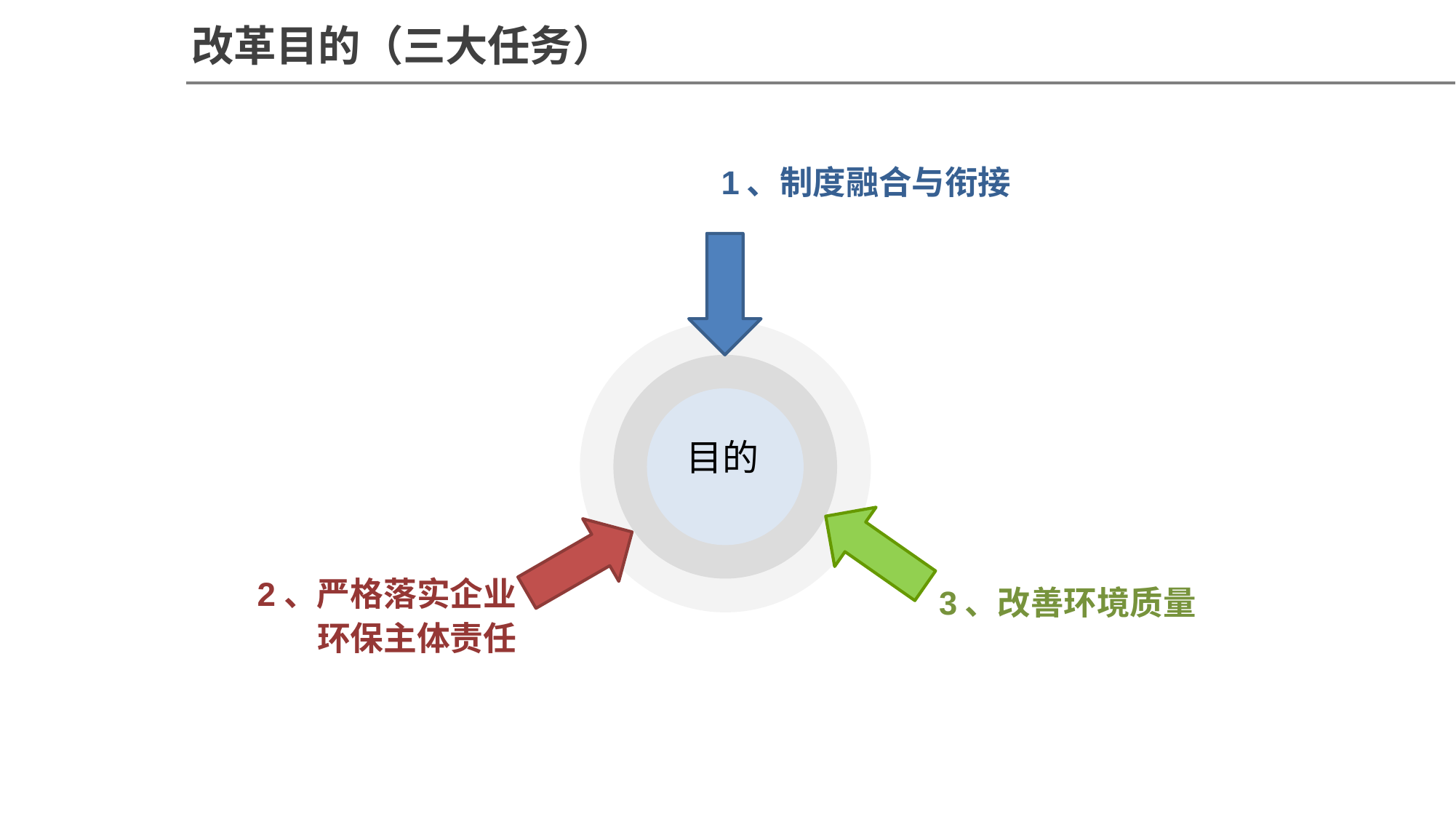

改革目的（三大任务）
1、制度融合与衔接

1

目的

3、改善环境质量
2、严格落实企业
环保主体责任